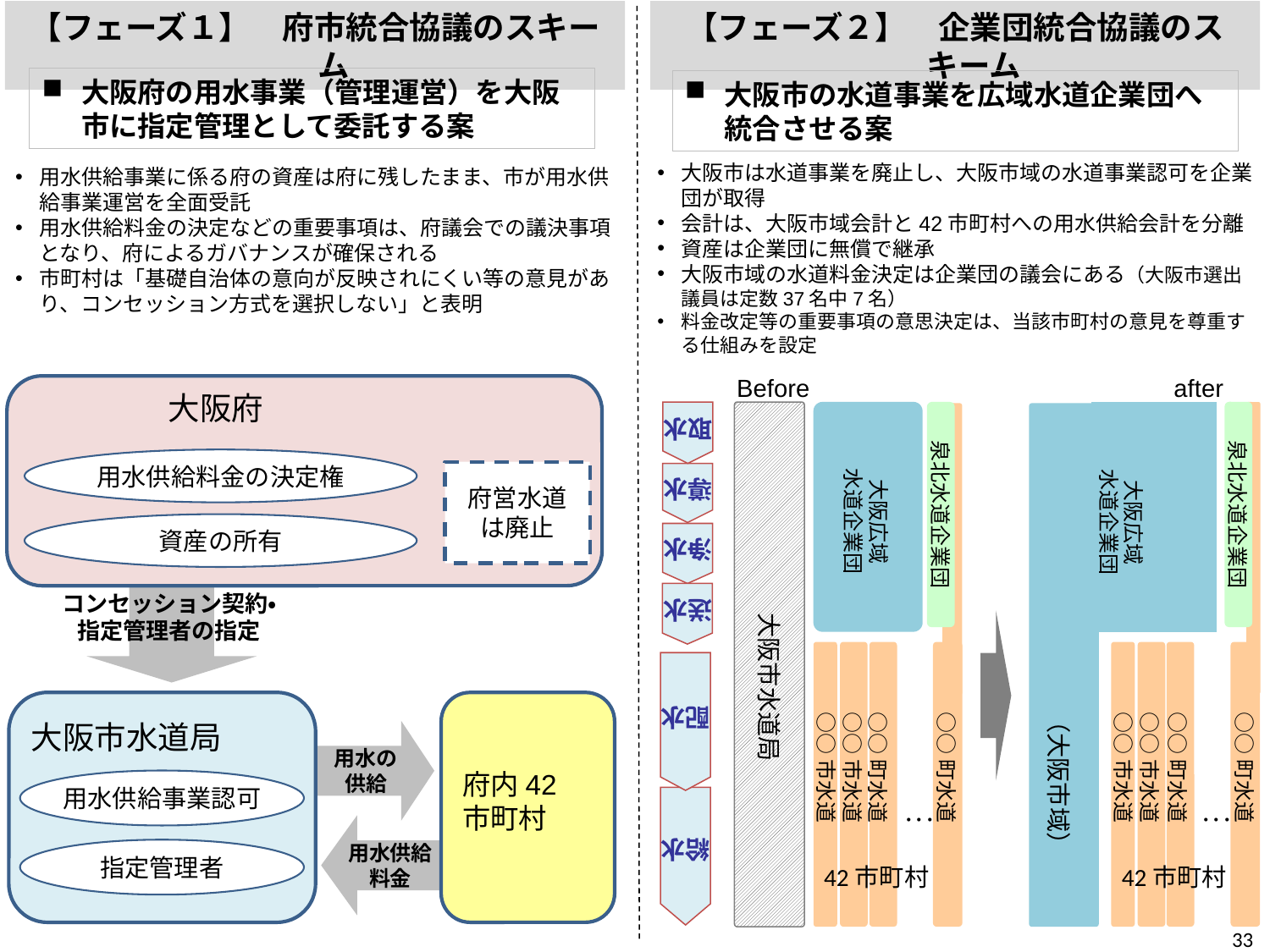

【フェーズ１】　府市統合協議のスキーム
【フェーズ２】　企業団統合協議のスキーム
大阪府の用水事業（管理運営）を大阪市に指定管理として委託する案
大阪市の水道事業を広域水道企業団へ統合させる案
大阪市は水道事業を廃止し、大阪市域の水道事業認可を企業団が取得
会計は、大阪市域会計と42市町村への用水供給会計を分離
資産は企業団に無償で継承
大阪市域の水道料金決定は企業団の議会にある（大阪市選出議員は定数37名中7名）
料金改定等の重要事項の意思決定は、当該市町村の意見を尊重する仕組みを設定

用水供給事業に係る府の資産は府に残したまま、市が用水供給事業運営を全面受託
用水供給料金の決定などの重要事項は、府議会での議決事項となり、府によるガバナンスが確保される
市町村は「基礎自治体の意向が反映されにくい等の意見があり、コンセッション方式を選択しない」と表明
Before　　　　　　　　　　　　　　 after

大阪府

大阪広域
水道企業団
泉北水道企業団

泉北水道企業団

取水
用水供給料金の決定権
府営水道は廃止
大阪広域
水道企業団
導水
資産の所有
浄水
大阪市水道局

コンセッション契約・
指定管理者の指定
送水

（大阪市域）

配水
○○市水道
○○市水道
○○町水道
○○町水道
○○市水道
○○市水道
○○町水道
○○町水道
大阪市水道局
用水の供給
○○市水道
○○市水道
府内42
市町村
用水供給事業認可
･･･
･･･
用水供給料金
給水
指定管理者
42市町村
42市町村
33